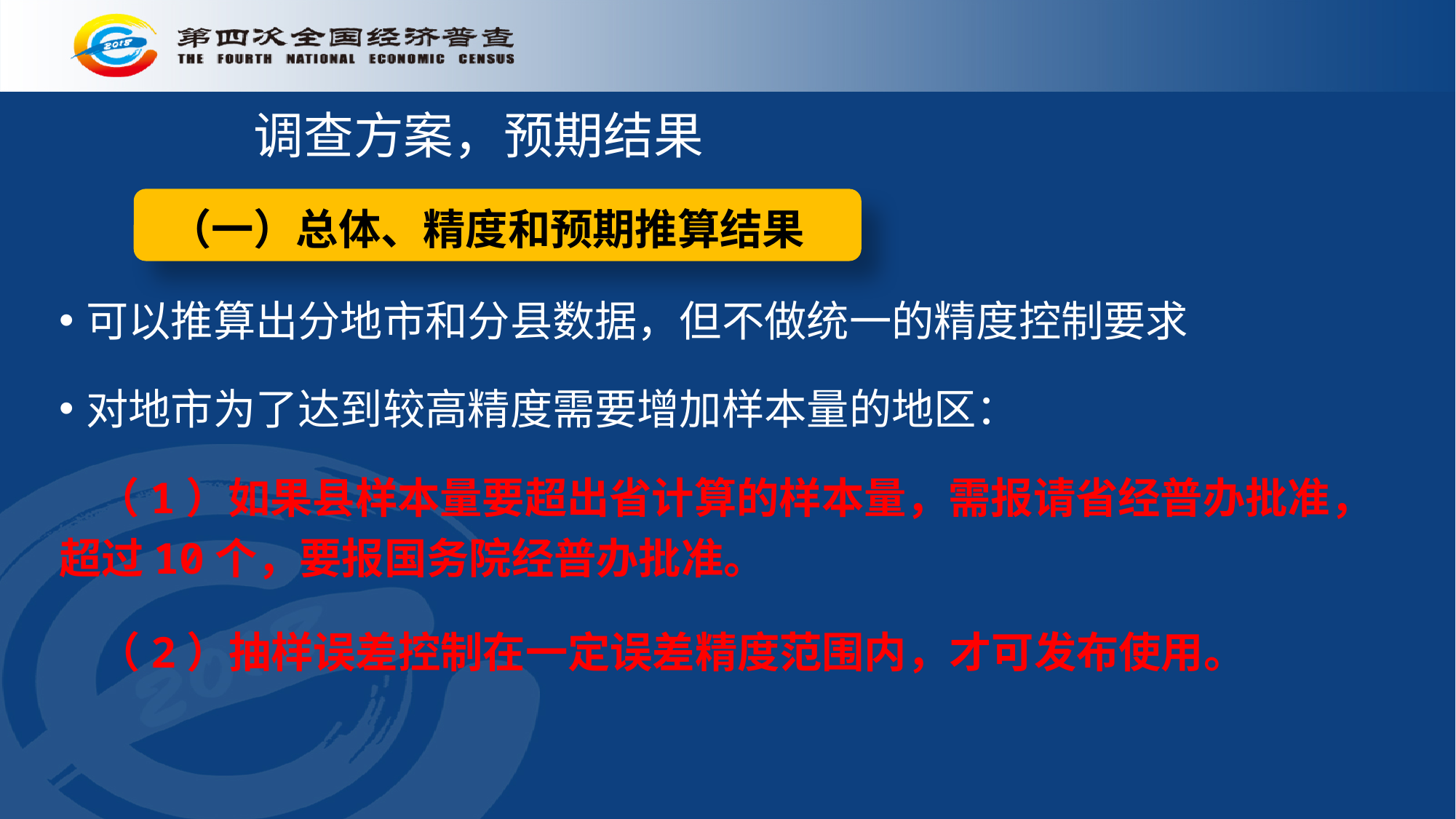

# 调查方案，预期结果

（一）总体、精度和预期推算结果
     （一）总体、精度和预期推算结果
可以推算出分地市和分县数据，但不做统一的精度控制要求
对地市为了达到较高精度需要增加样本量的地区：
   （1）如果县样本量要超出省计算的样本量，需报请省经普办批准，超过10个，要报国务院经普办批准。
   （2）抽样误差控制在一定误差精度范围内，才可发布使用。